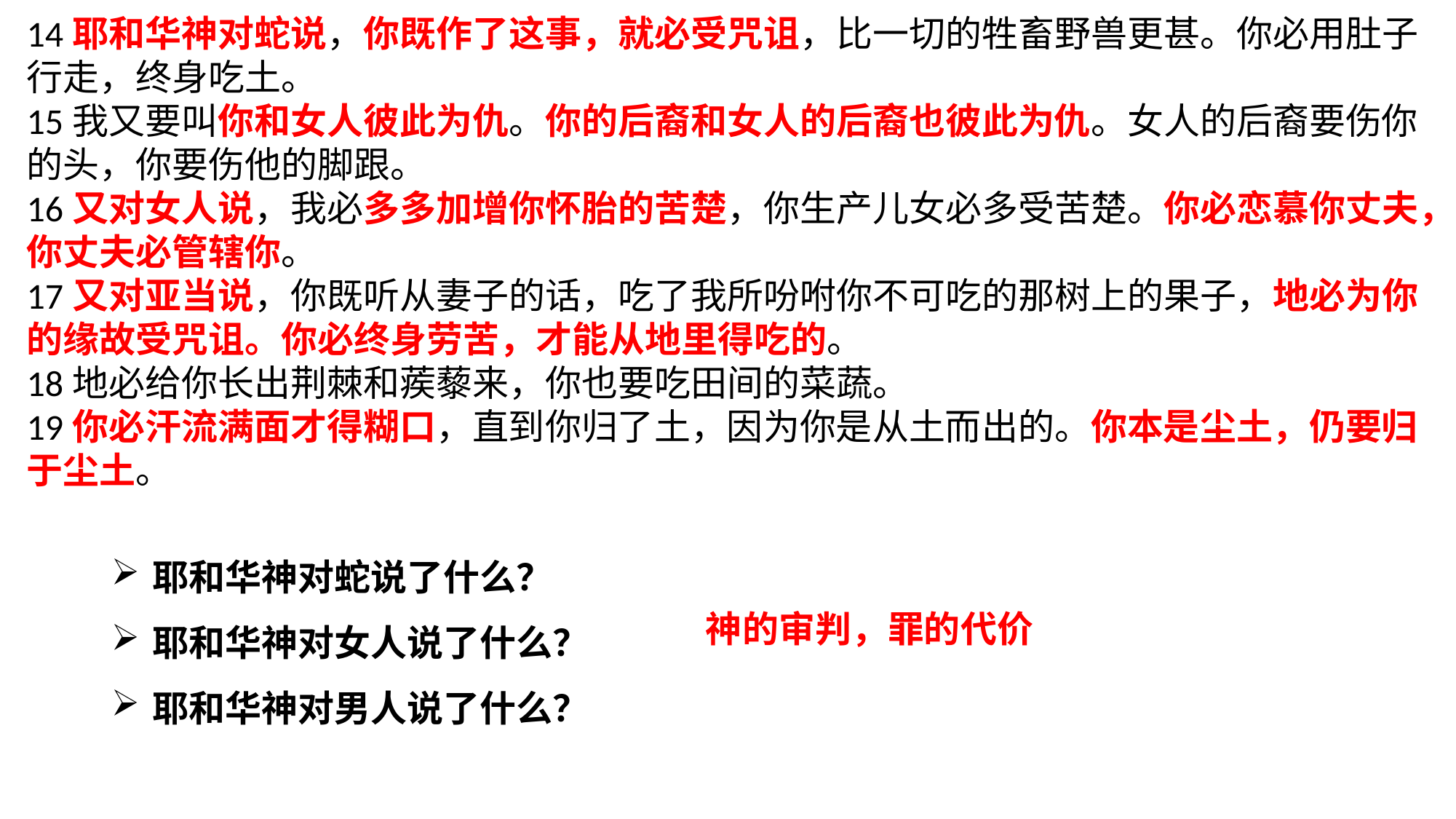

14耶和华神对蛇说，你既作了这事，就必受咒诅，比一切的牲畜野兽更甚。你必用肚子行走，终身吃土。
15我又要叫你和女人彼此为仇。你的后裔和女人的后裔也彼此为仇。女人的后裔要伤你的头，你要伤他的脚跟。
16又对女人说，我必多多加增你怀胎的苦楚，你生产儿女必多受苦楚。你必恋慕你丈夫，你丈夫必管辖你。
17又对亚当说，你既听从妻子的话，吃了我所吩咐你不可吃的那树上的果子，地必为你的缘故受咒诅。你必终身劳苦，才能从地里得吃的。
18地必给你长出荆棘和蒺藜来，你也要吃田间的菜蔬。
19你必汗流满面才得糊口，直到你归了土，因为你是从土而出的。你本是尘土，仍要归于尘土。
耶和华神对蛇说了什么？
耶和华神对女人说了什么？
耶和华神对男人说了什么？
神的审判，罪的代价